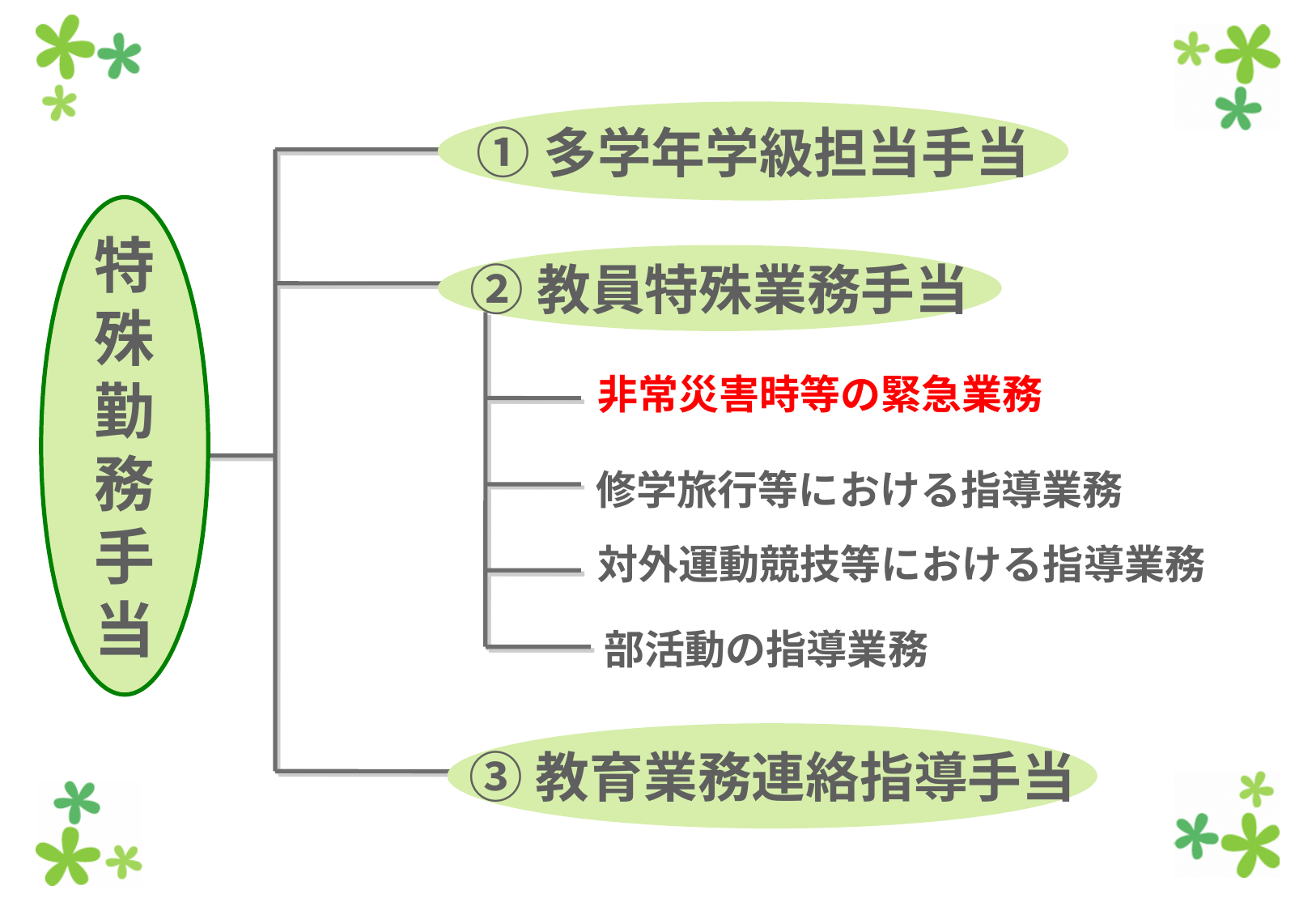

①多学年学級担当手当

特
殊
勤
務
手
当
②教員特殊業務手当

非常災害時等の緊急業務

　修学旅行等における指導業務

対外運動競技等における指導業務

部活動の指導業務

③教育業務連絡指導手当